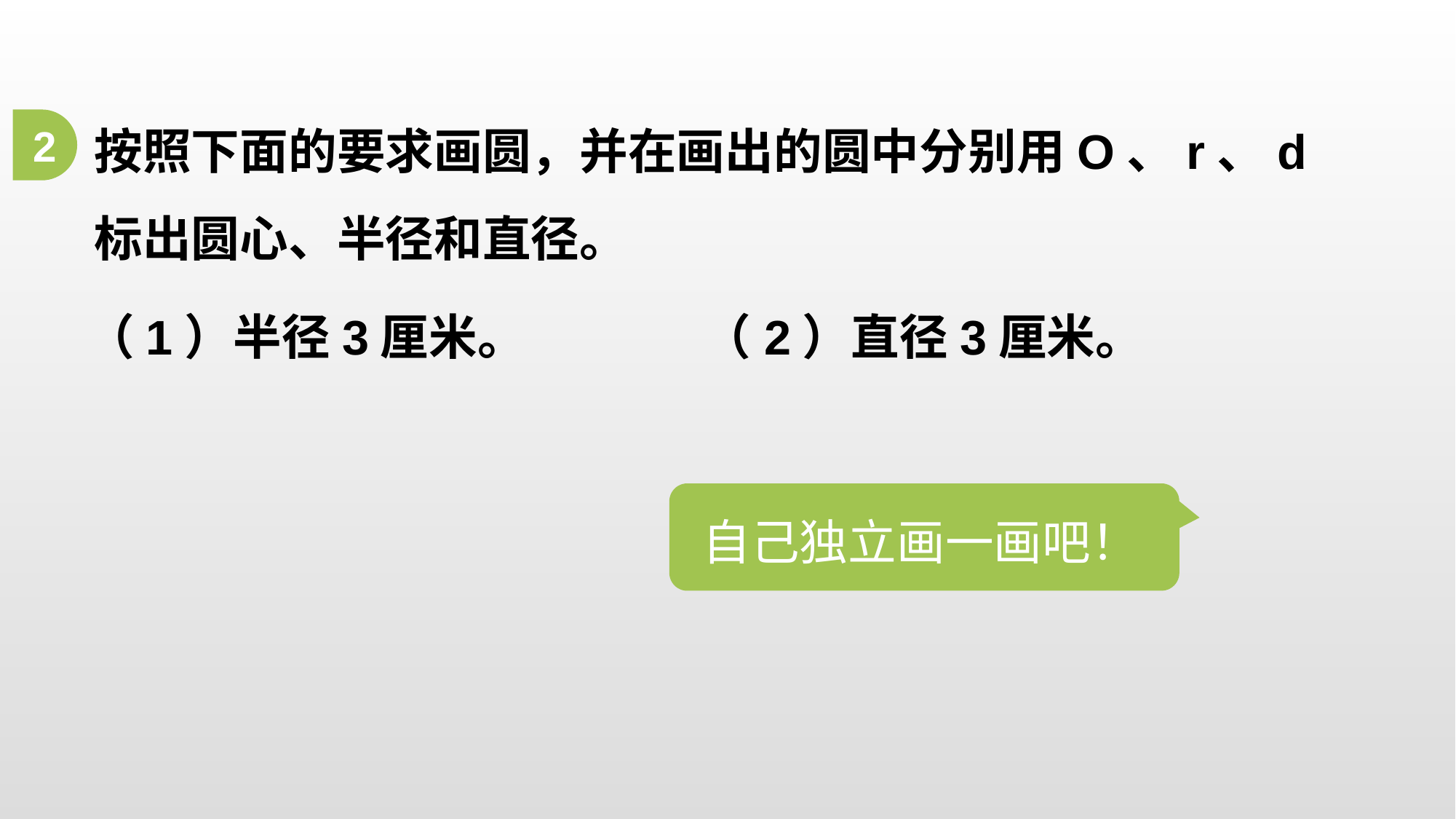

按照下面的要求画圆，并在画出的圆中分别用O、r、d标出圆心、半径和直径。
2
（1）半径3厘米。                （2）直径3厘米。
自己独立画一画吧！